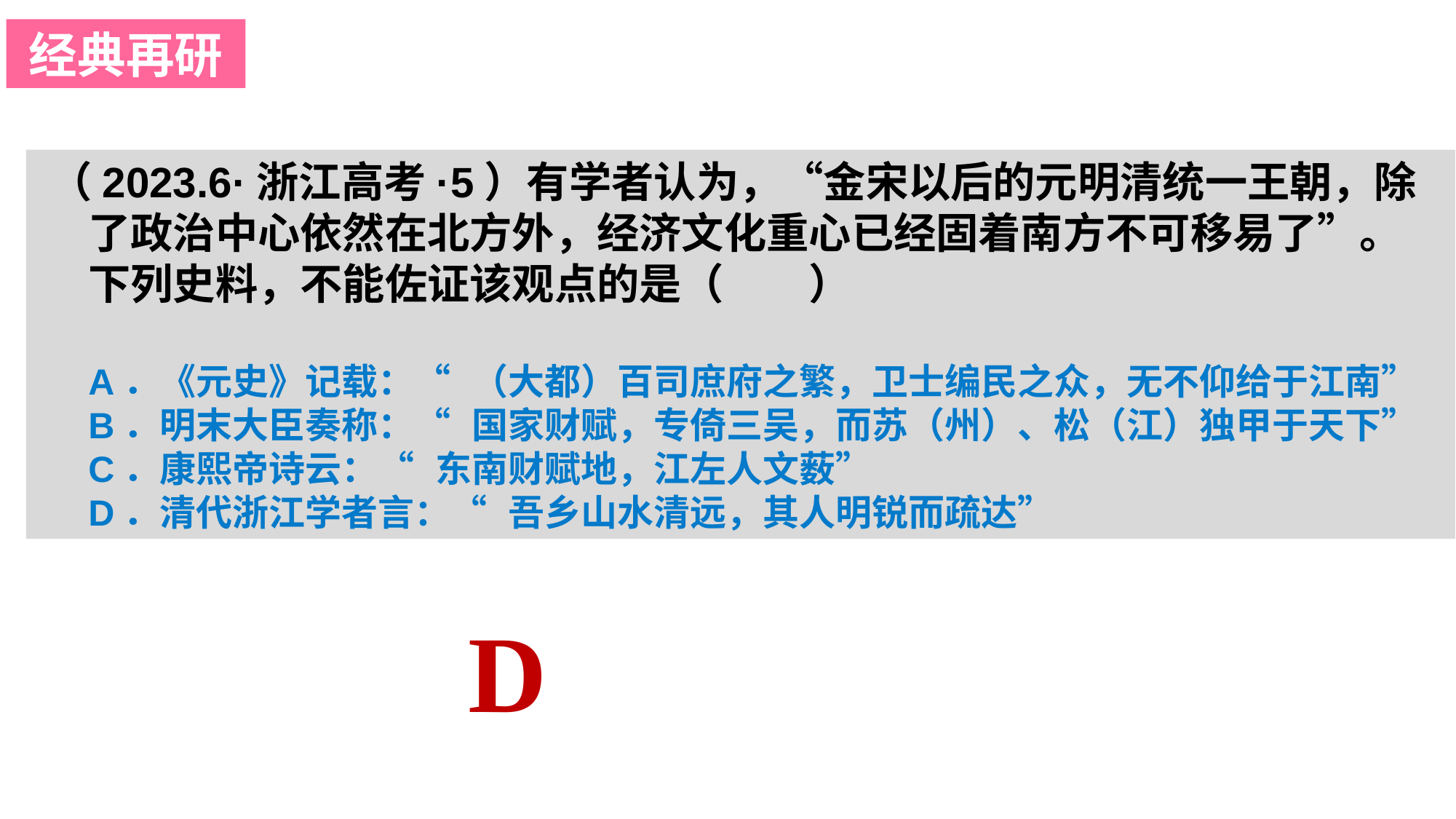

经典再研
（2023.6·浙江高考·5）有学者认为，“金宋以后的元明清统一王朝，除了政治中心依然在北方外，经济文化重心已经固着南方不可移易了”。下列史料，不能佐证该观点的是（　　）

A．《元史》记载：“（大都）百司庶府之繁，卫士编民之众，无不仰给于江南”
B．明末大臣奏称：“国家财赋，专倚三吴，而苏（州）、松（江）独甲于天下”
C．康熙帝诗云：“东南财赋地，江左人文薮”
D．清代浙江学者言：“吾乡山水清远，其人明锐而疏达”
D